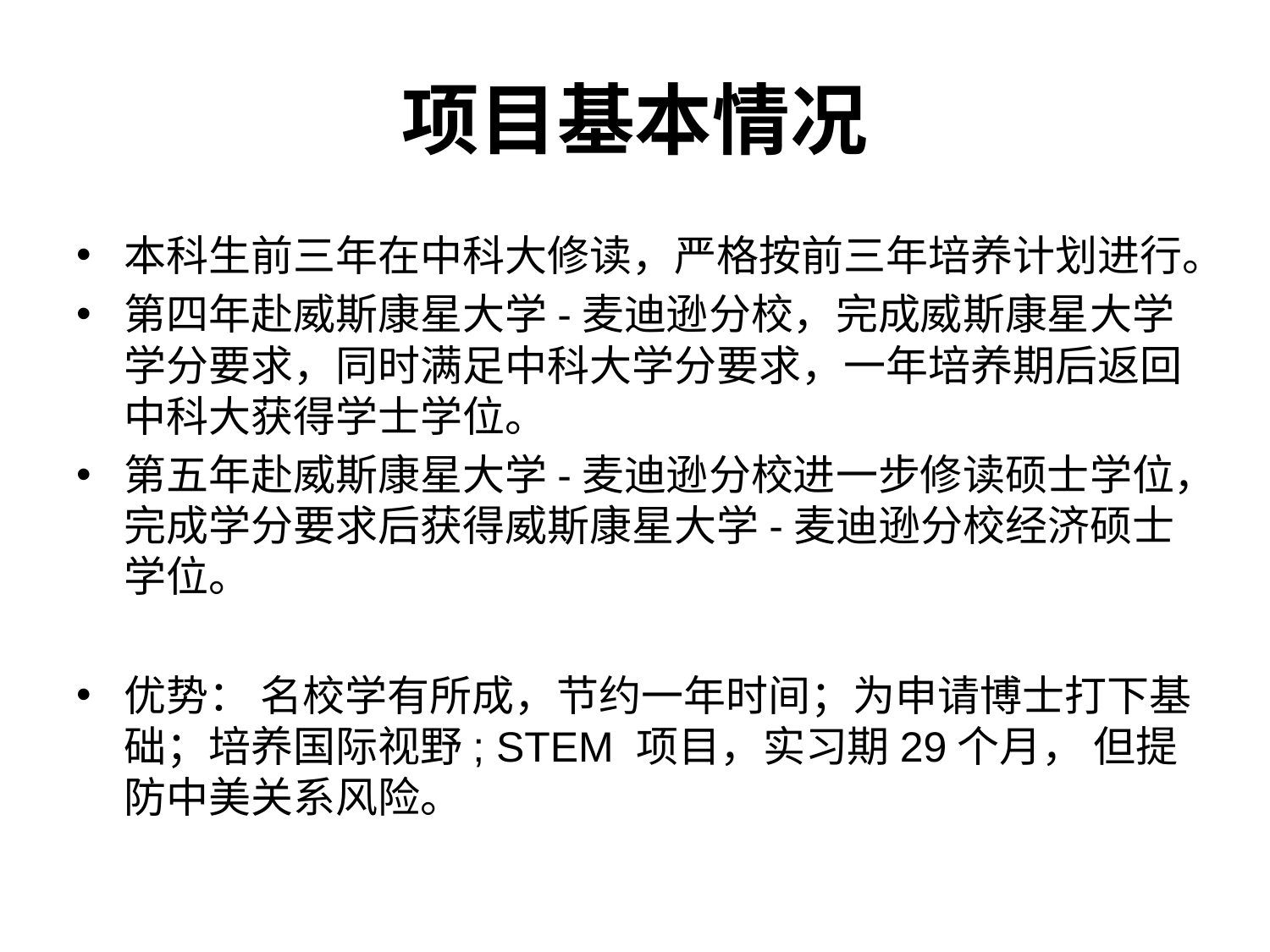

# 项目基本情况
本科生前三年在中科大修读，严格按前三年培养计划进行。
第四年赴威斯康星大学-麦迪逊分校，完成威斯康星大学学分要求，同时满足中科大学分要求，一年培养期后返回中科大获得学士学位。
第五年赴威斯康星大学-麦迪逊分校进一步修读硕士学位，完成学分要求后获得威斯康星大学-麦迪逊分校经济硕士学位。

优势： 名校学有所成，节约一年时间；为申请博士打下基础；培养国际视野; STEM 项目，实习期29个月， 但提防中美关系风险。